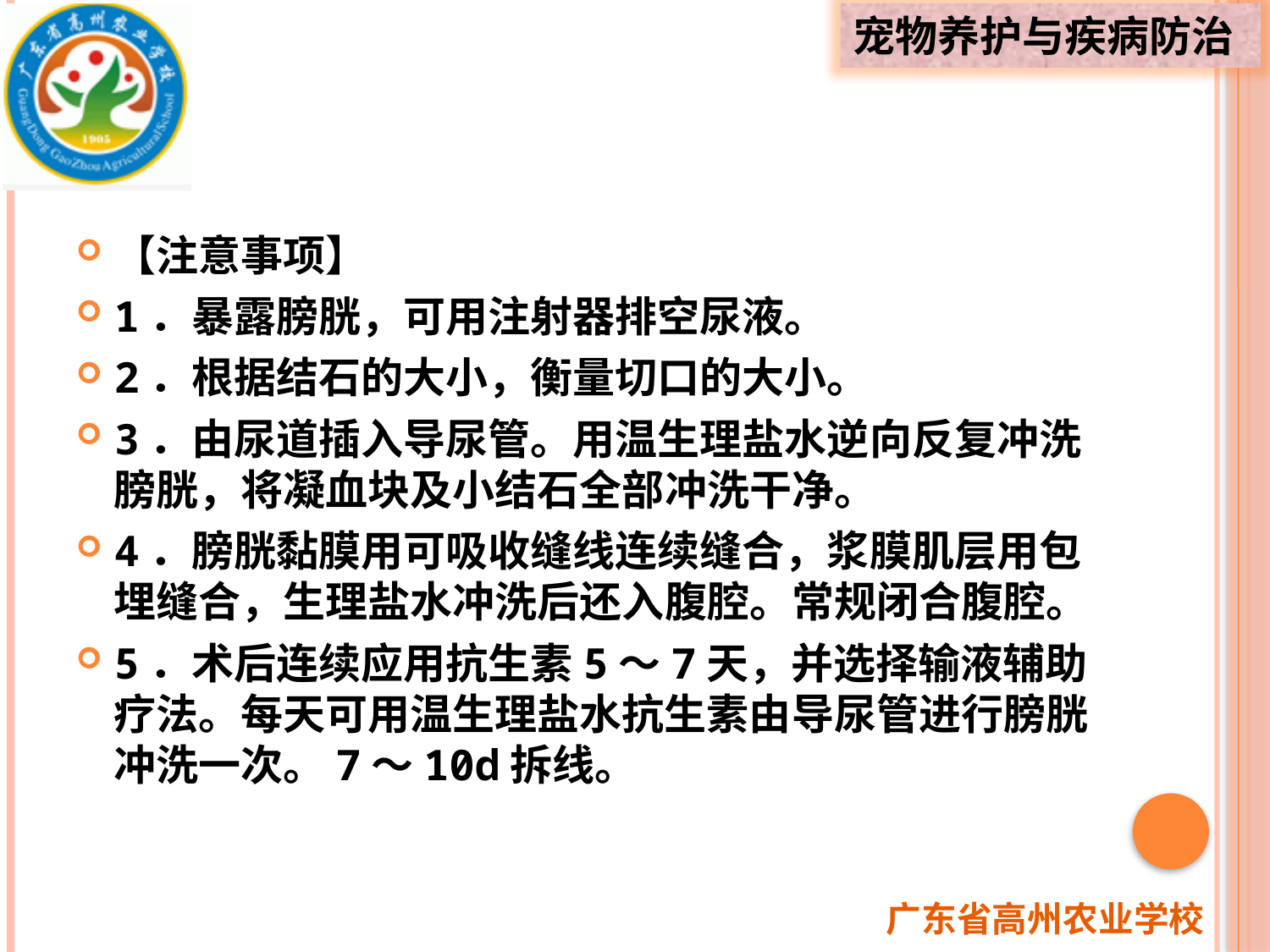

【注意事项】
1．暴露膀胱，可用注射器排空尿液。
2．根据结石的大小，衡量切口的大小。
3．由尿道插入导尿管。用温生理盐水逆向反复冲洗膀胱，将凝血块及小结石全部冲洗干净。
4．膀胱黏膜用可吸收缝线连续缝合，浆膜肌层用包埋缝合，生理盐水冲洗后还入腹腔。常规闭合腹腔。
5．术后连续应用抗生素5～7天，并选择输液辅助疗法。每天可用温生理盐水抗生素由导尿管进行膀胱冲洗一次。7～10d拆线。